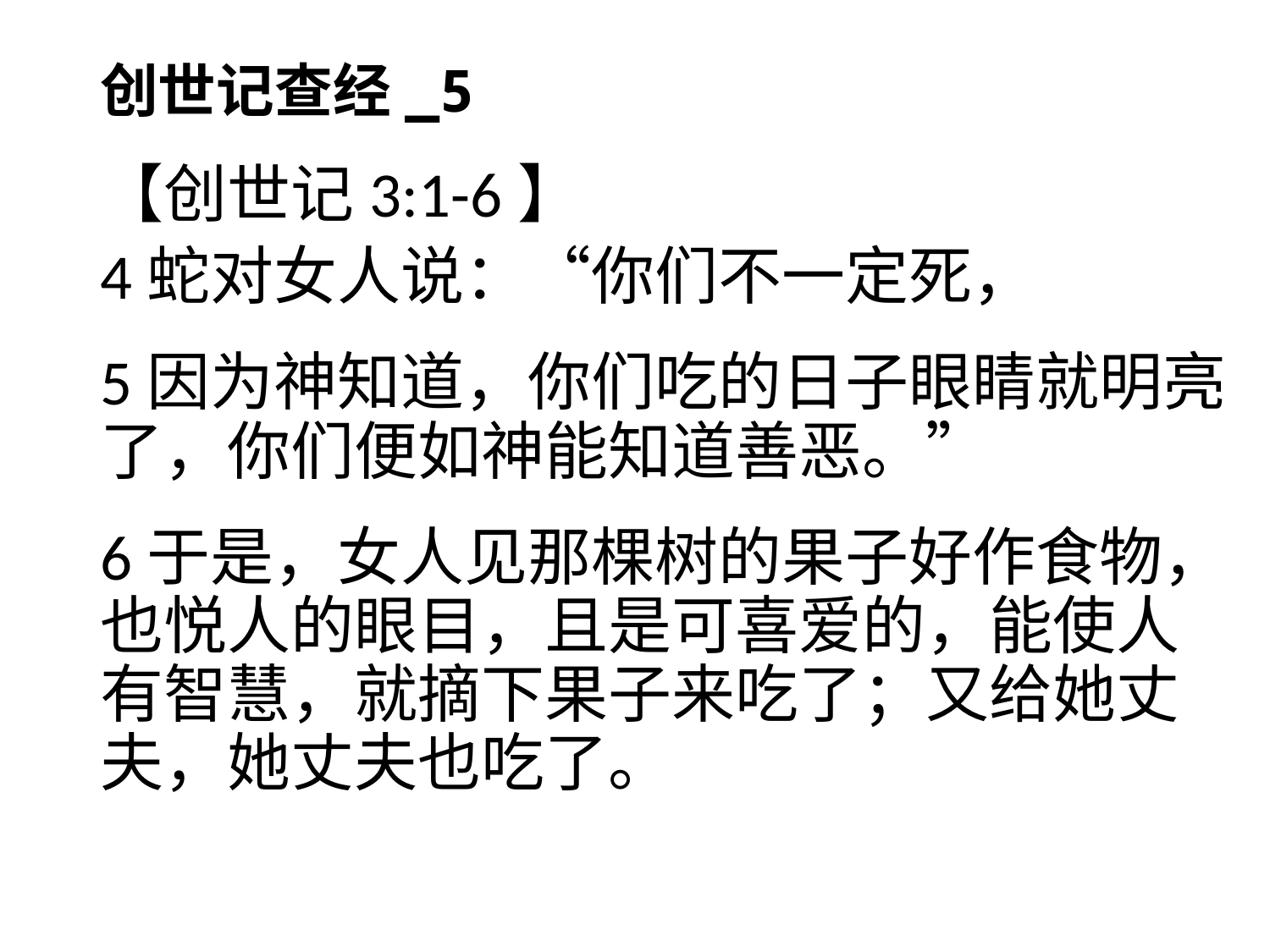

# 创世记查经_5
【创世记3:1-6】
4蛇对女人说：“你们不一定死，

5因为神知道，你们吃的日子眼睛就明亮了，你们便如神能知道善恶。”

6于是，女人见那棵树的果子好作食物，也悦人的眼目，且是可喜爱的，能使人有智慧，就摘下果子来吃了；又给她丈夫，她丈夫也吃了。